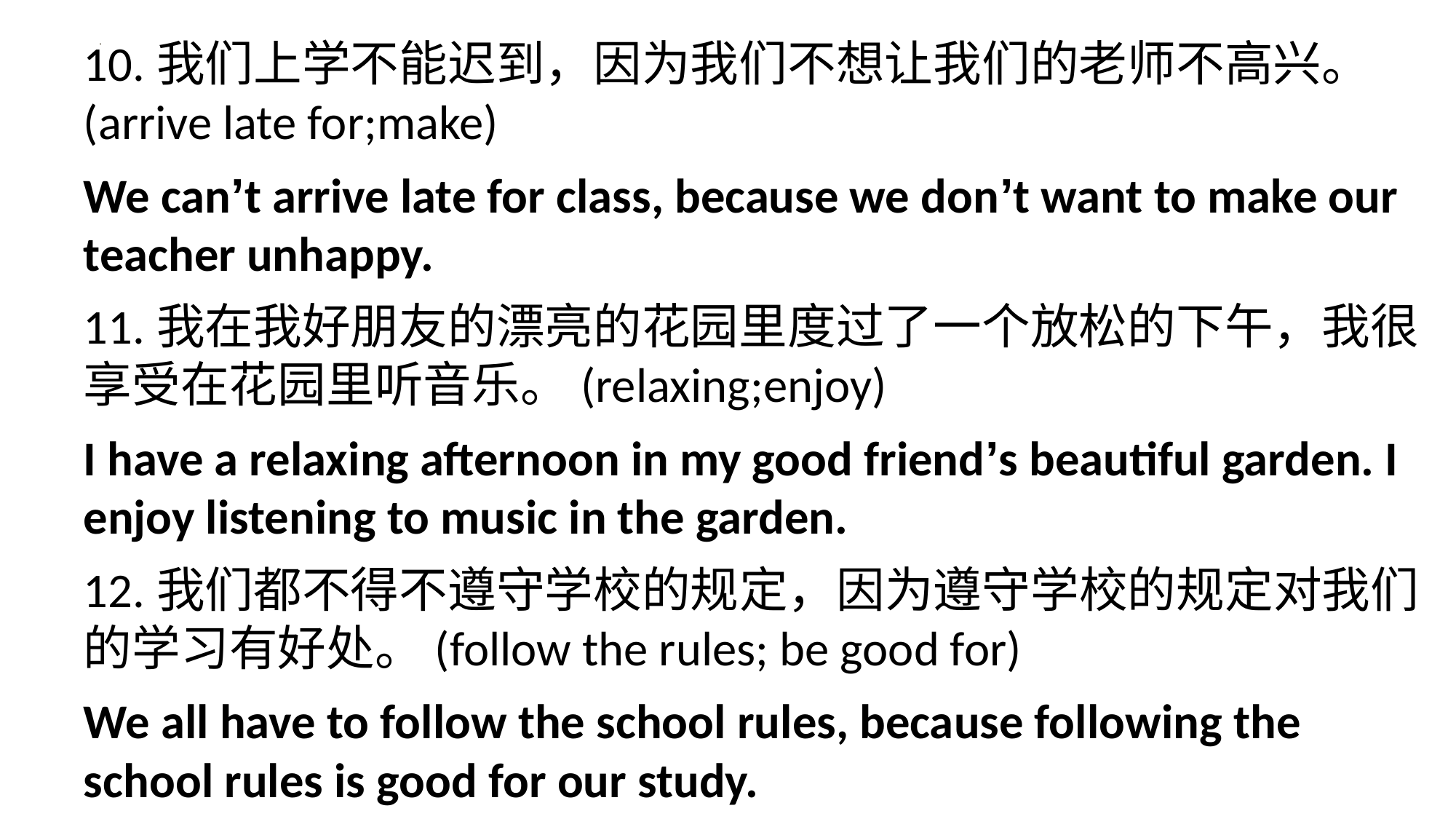

10.我们上学不能迟到，因为我们不想让我们的老师不高兴。(arrive late for;make)
We can’t arrive late for class, because we don’t want to make our teacher unhappy.
11.我在我好朋友的漂亮的花园里度过了一个放松的下午，我很享受在花园里听音乐。(relaxing;enjoy)
I have a relaxing afternoon in my good friend’s beautiful garden. I enjoy listening to music in the garden.
12.我们都不得不遵守学校的规定，因为遵守学校的规定对我们的学习有好处。(follow the rules; be good for)
We all have to follow the school rules, because following the school rules is good for our study.